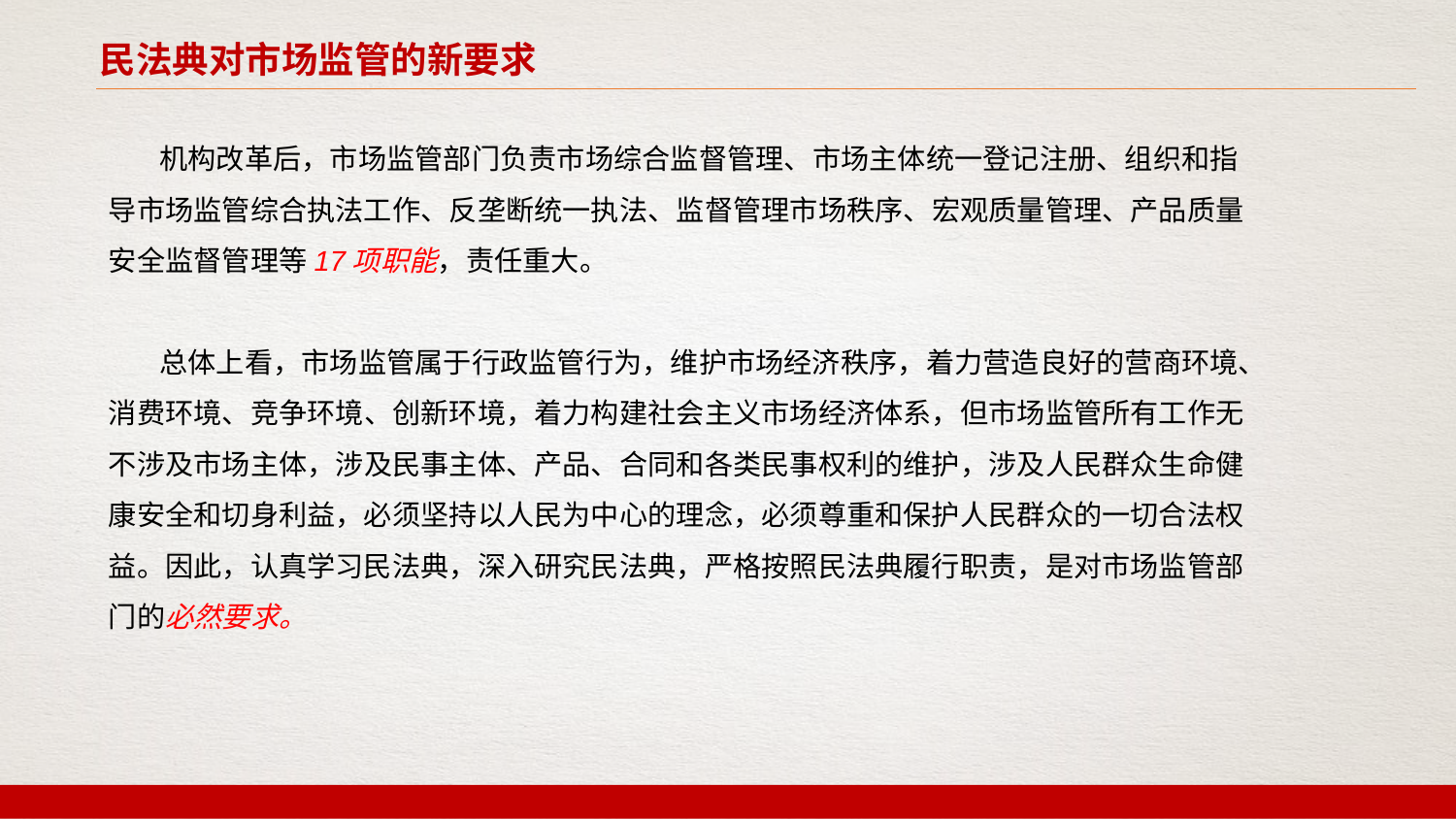

民法典对市场监管的新要求
       机构改革后，市场监管部门负责市场综合监督管理、市场主体统一登记注册、组织和指导市场监管综合执法工作、反垄断统一执法、监督管理市场秩序、宏观质量管理、产品质量安全监督管理等17项职能，责任重大。

       总体上看，市场监管属于行政监管行为，维护市场经济秩序，着力营造良好的营商环境、消费环境、竞争环境、创新环境，着力构建社会主义市场经济体系，但市场监管所有工作无不涉及市场主体，涉及民事主体、产品、合同和各类民事权利的维护，涉及人民群众生命健康安全和切身利益，必须坚持以人民为中心的理念，必须尊重和保护人民群众的一切合法权益。因此，认真学习民法典，深入研究民法典，严格按照民法典履行职责，是对市场监管部门的必然要求。